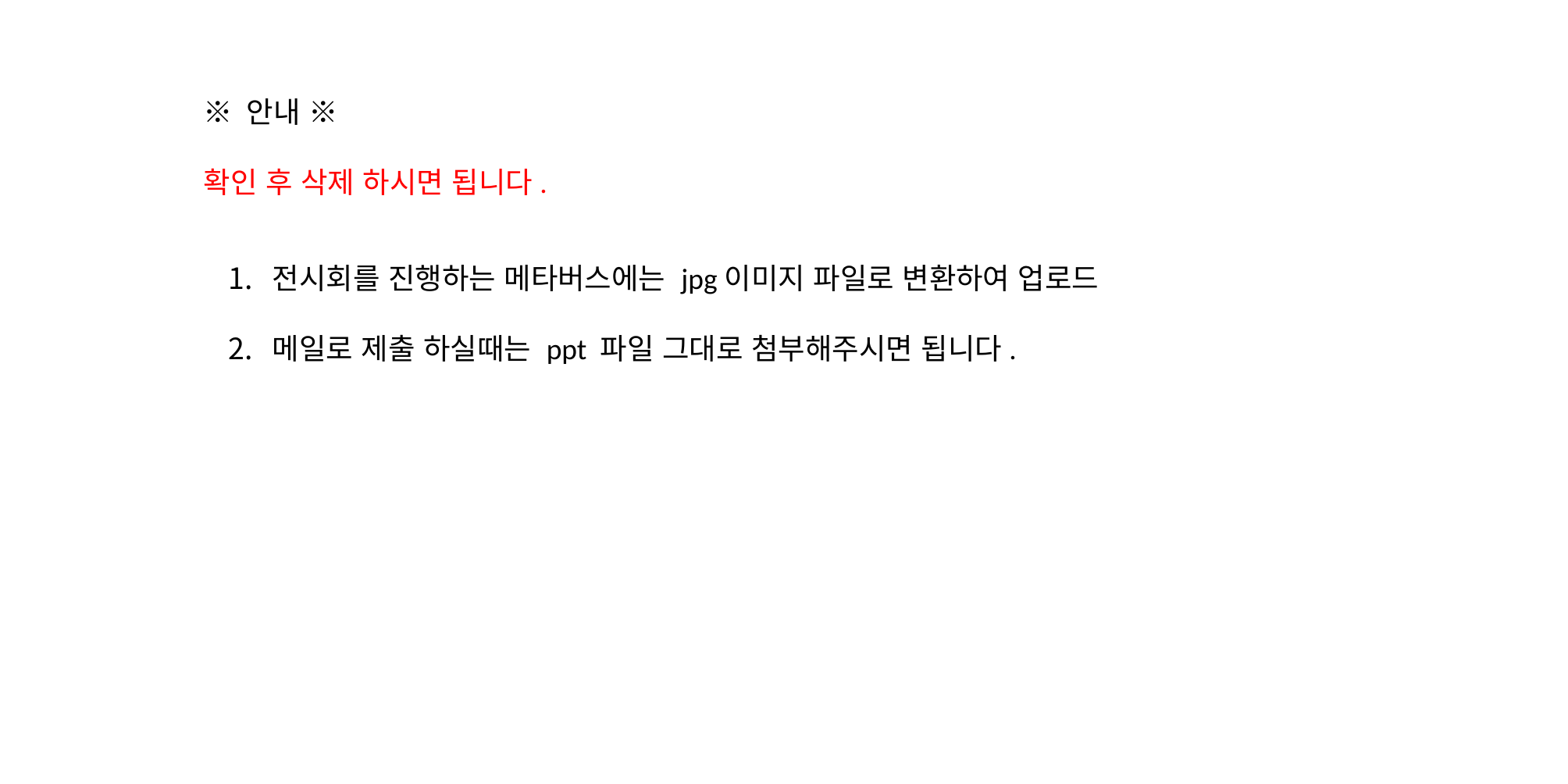

※ 안내 ※

확인 후 삭제 하시면 됩니다.
전시회를 진행하는 메타버스에는 jpg이미지 파일로 변환하여 업로드

메일로 제출 하실때는 ppt 파일 그대로 첨부해주시면 됩니다.